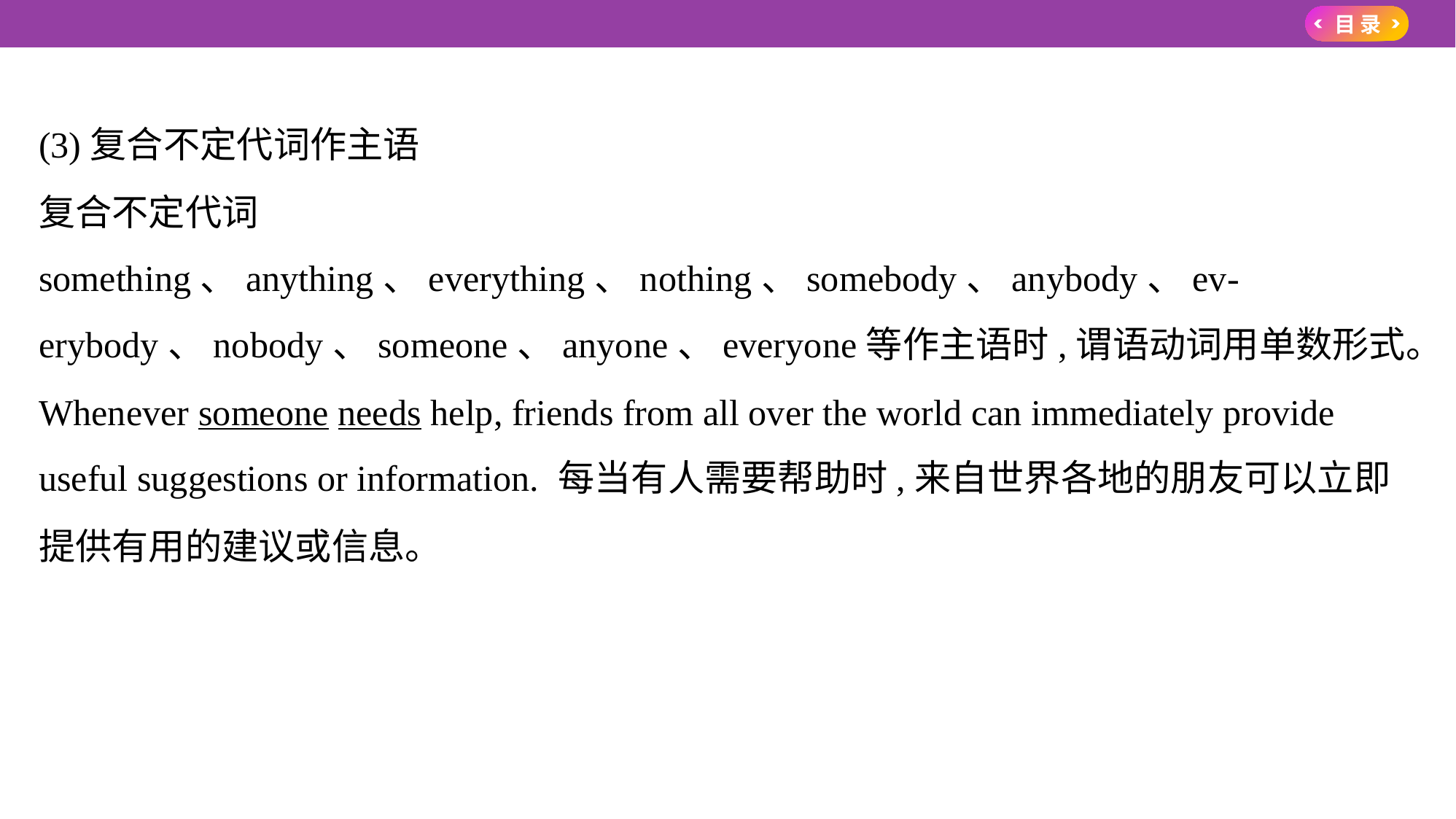

(3)复合不定代词作主语
复合不定代词something、anything、everything、nothing、somebody、anybody、ev-
erybody、nobody、someone、anyone、everyone等作主语时,谓语动词用单数形式。
Whenever someone needs help, friends from all over the world can immediately provide
useful suggestions or information. 每当有人需要帮助时,来自世界各地的朋友可以立即
提供有用的建议或信息。